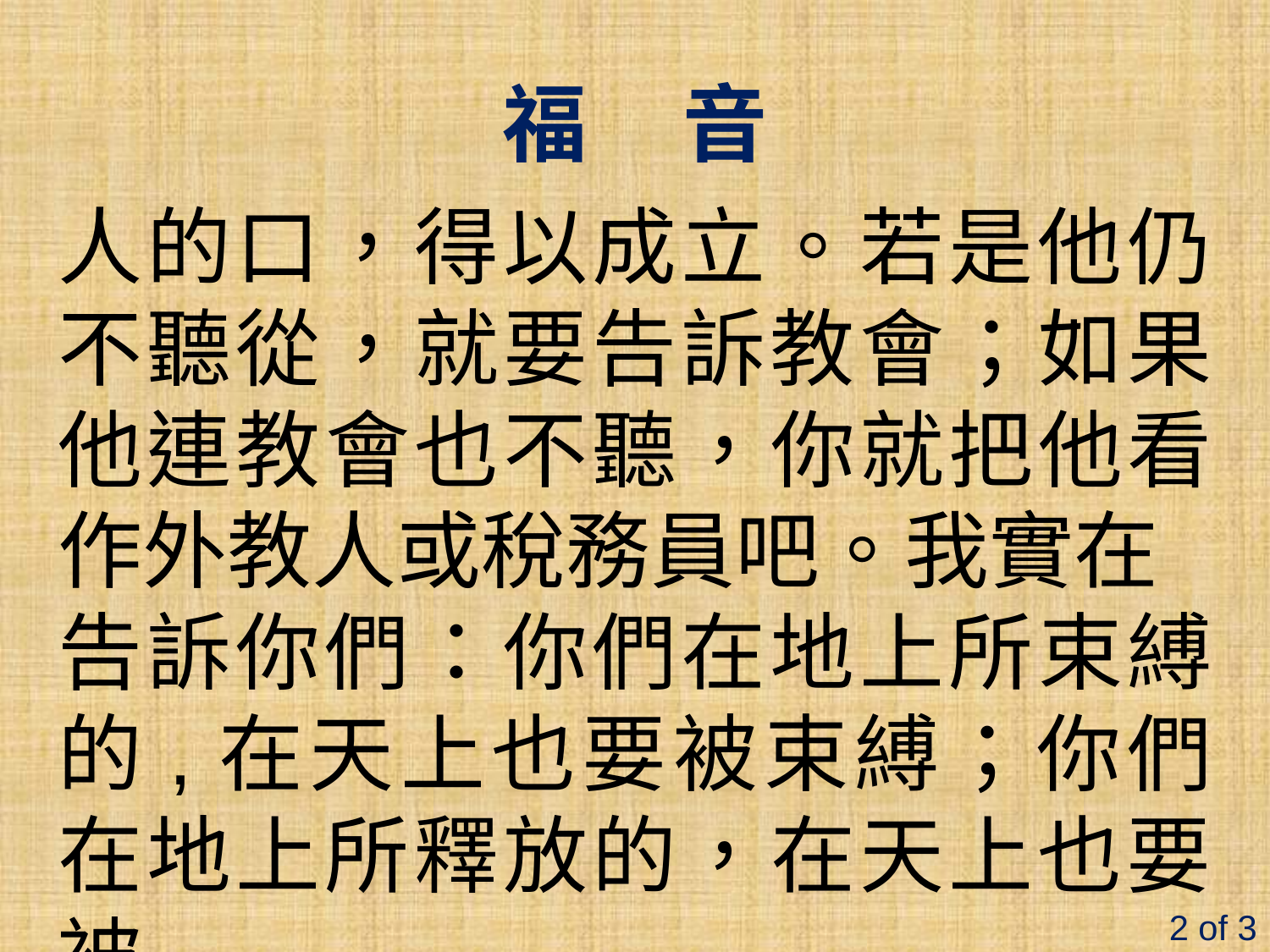

福     音

人的口，得以成立。若是他仍不聽從，就要告訴教會；如果他連教會也不聽，你就把他看作外教人或稅務員吧。我實在
告訴你們：你們在地上所束縛的,在天上也要被束縛；你們在地上所釋放的，在天上也要被
2 of 3